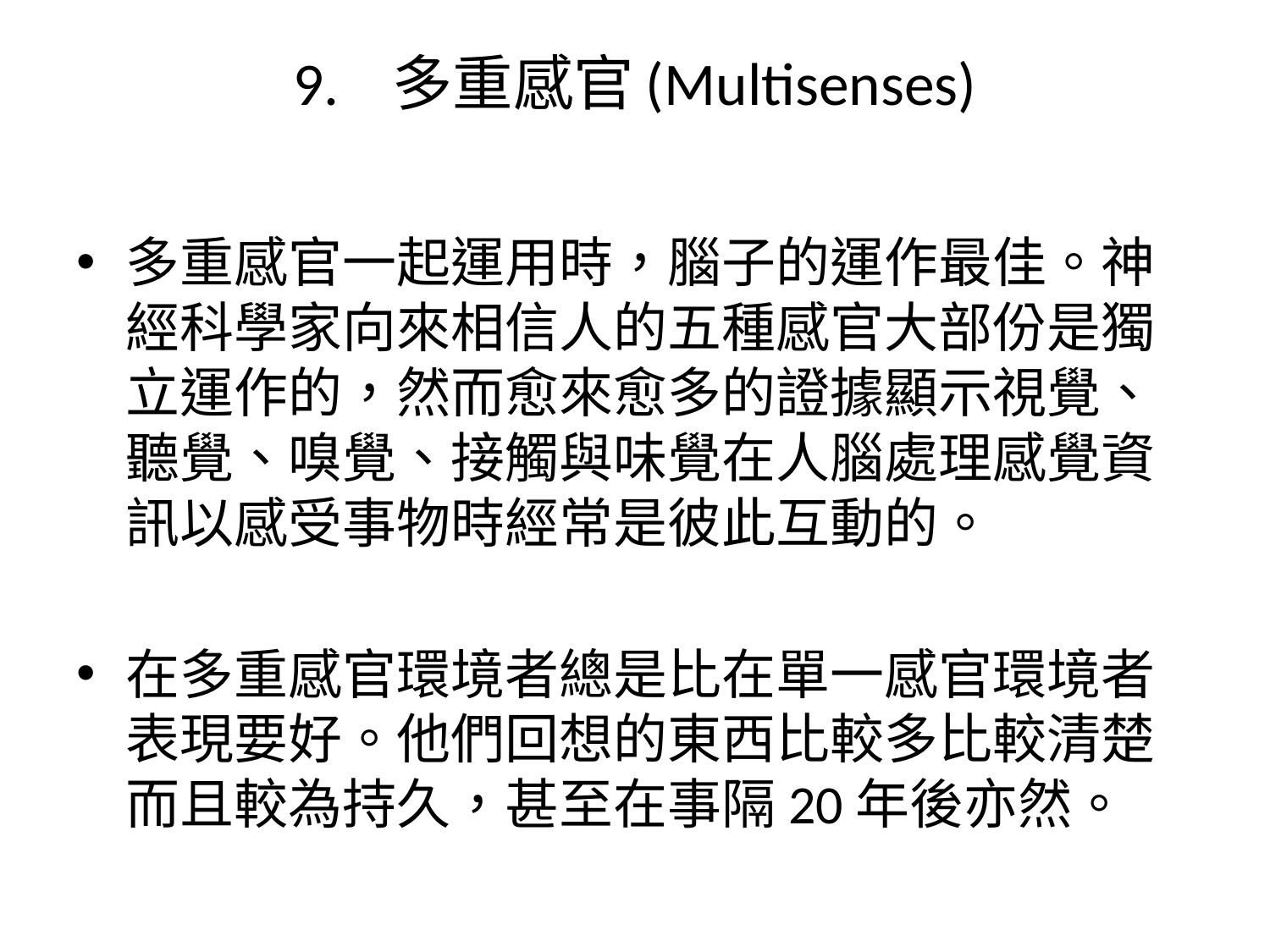

# 9.	多重感官(Multisenses)
多重感官一起運用時，腦子的運作最佳。神經科學家向來相信人的五種感官大部份是獨立運作的，然而愈來愈多的證據顯示視覺、聽覺、嗅覺、接觸與味覺在人腦處理感覺資訊以感受事物時經常是彼此互動的。

在多重感官環境者總是比在單一感官環境者表現要好。他們回想的東西比較多比較清楚而且較為持久，甚至在事隔20年後亦然。